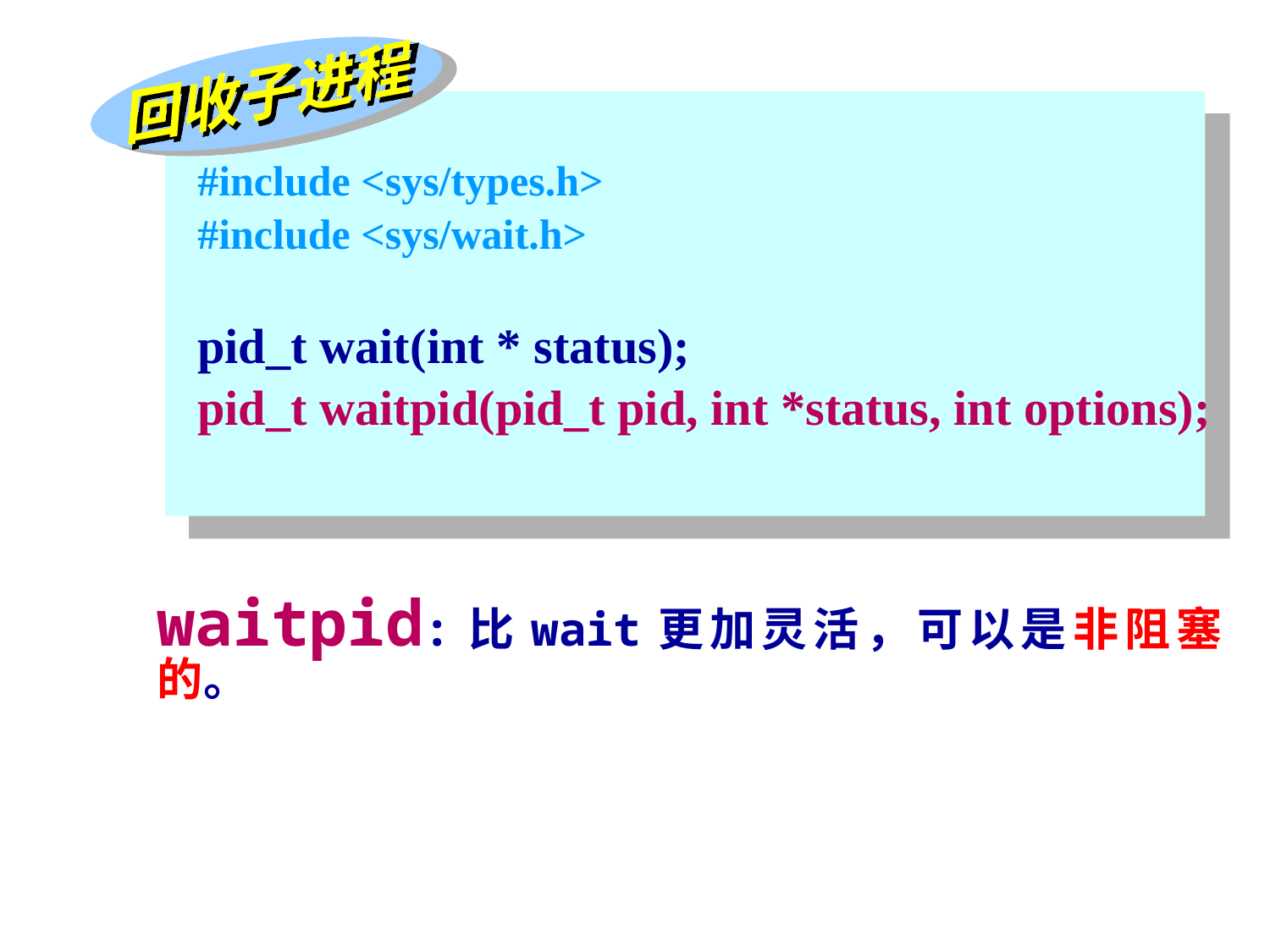

回收子进程

#include <sys/types.h>
#include <sys/wait.h>

pid_t wait(int * status);
pid_t waitpid(pid_t pid, int *status, int options);
waitpid:比wait更加灵活，可以是非阻塞的。